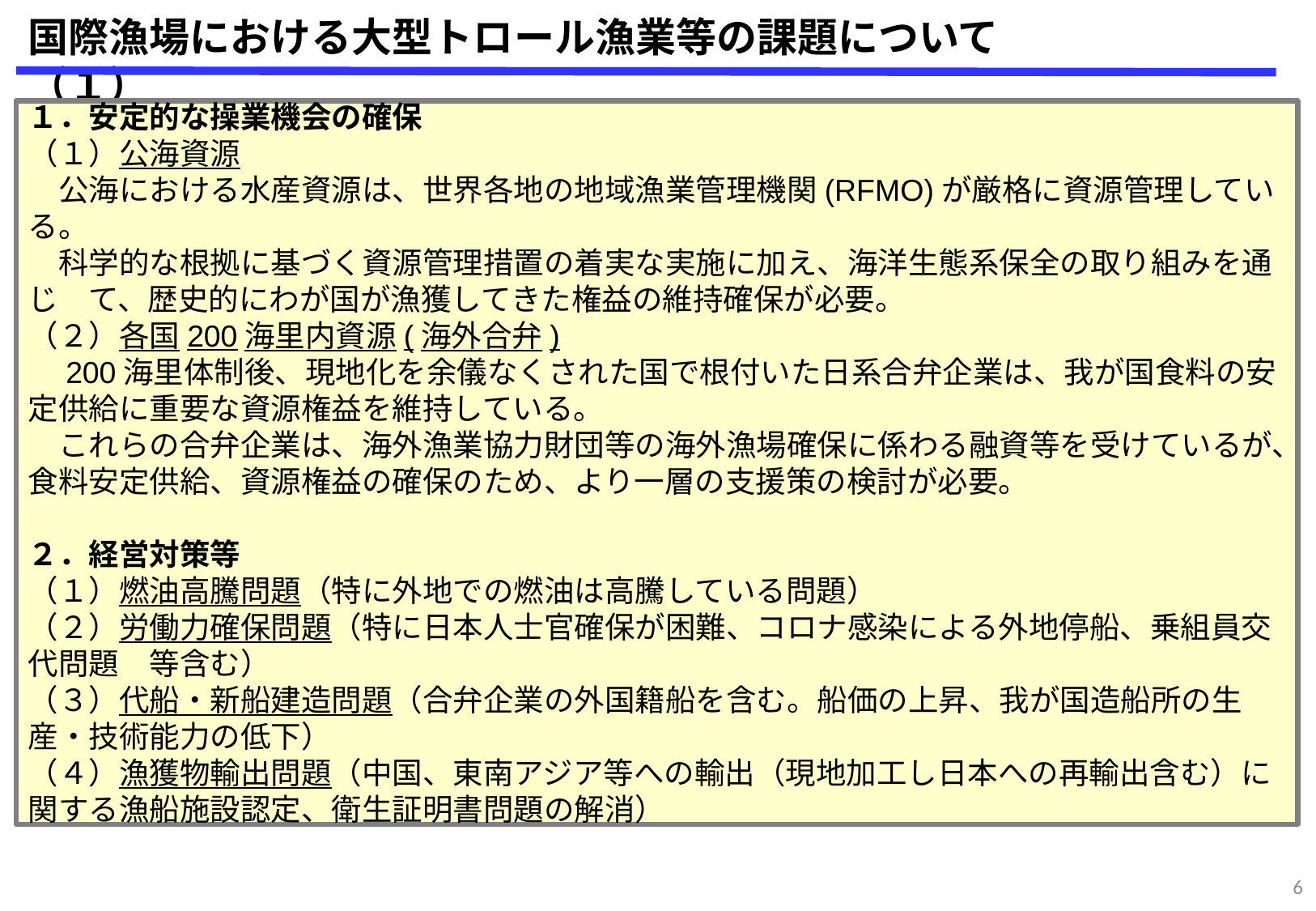

国際漁場における大型トロール漁業等の課題について（１）

１．安定的な操業機会の確保
（１）公海資源
　公海における水産資源は、世界各地の地域漁業管理機関(RFMO)が厳格に資源管理している。
　科学的な根拠に基づく資源管理措置の着実な実施に加え、海洋生態系保全の取り組みを通じ　て、歴史的にわが国が漁獲してきた権益の維持確保が必要。
（２）各国200海里内資源(海外合弁)
　200海里体制後、現地化を余儀なくされた国で根付いた日系合弁企業は、我が国食料の安定供給に重要な資源権益を維持している。
　これらの合弁企業は、海外漁業協力財団等の海外漁場確保に係わる融資等を受けているが、食料安定供給、資源権益の確保のため、より一層の支援策の検討が必要。

２．経営対策等
（１）燃油高騰問題（特に外地での燃油は高騰している問題）
（２）労働力確保問題（特に日本人士官確保が困難、コロナ感染による外地停船、乗組員交代問題　等含む）
（３）代船・新船建造問題（合弁企業の外国籍船を含む。船価の上昇、我が国造船所の生産・技術能力の低下）
（４）漁獲物輸出問題（中国、東南アジア等への輸出（現地加工し日本への再輸出含む）に関する漁船施設認定、衛生証明書問題の解消）
6